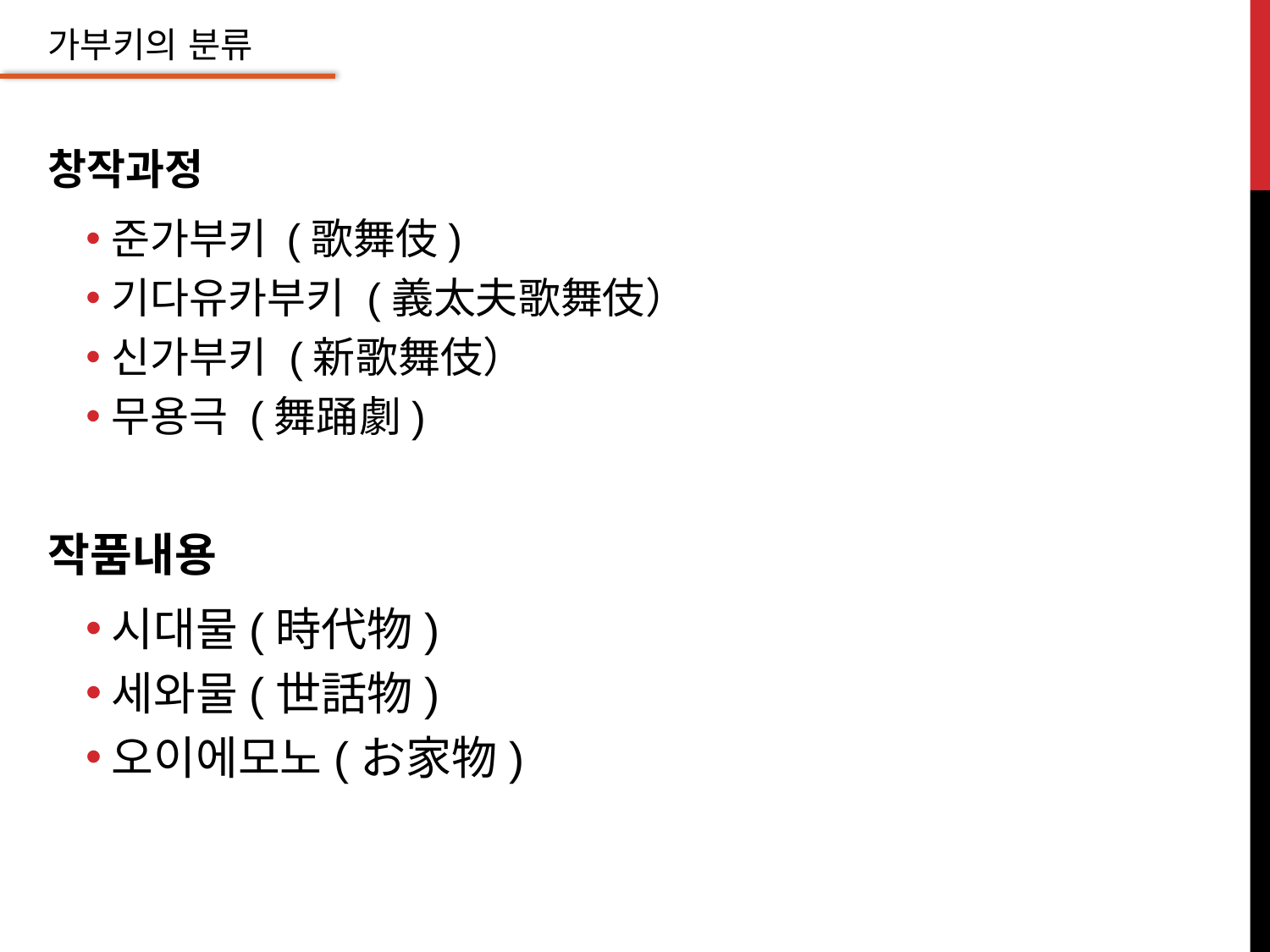

가부키의 분류
창작과정
준가부키 (歌舞伎)
기다유카부키 (義太夫歌舞伎）
신가부키 (新歌舞伎）
무용극 (舞踊劇)

작품내용
시대물(時代物)
세와물(世話物)
오이에모노(お家物)